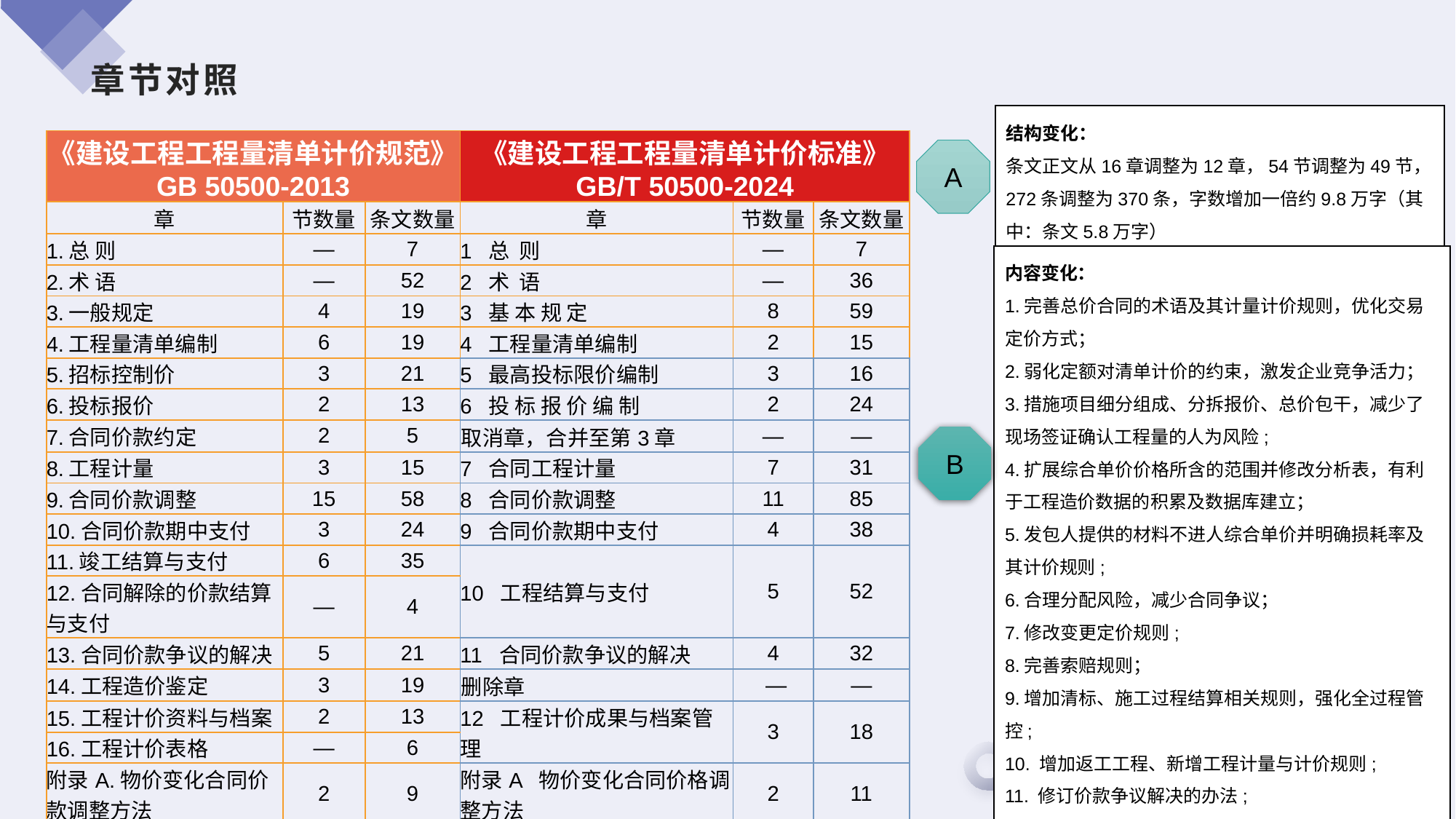

# 章节对照
结构变化：
条文正文从16章调整为12章，54节调整为49节，272条调整为370条，字数增加一倍约9.8万字（其中：条文5.8万字）
| 《建设工程工程量清单计价规范》 GB 50500-2013 |  |  | 《建设工程工程量清单计价标准》 GB/T 50500-2024 |  |  |
| --- | --- | --- | --- | --- | --- |
| 章 | 节数量 | 条文数量 | 章 | 节数量 | 条文数量 |
| 1.总 则 | — | 7 | 1 总 则 | — | 7 |
| 2.术 语 | — | 52 | 2 术 语 | — | 36 |
| 3.一般规定 | 4 | 19 | 3 基 本 规 定 | 8 | 59 |
| 4.工程量清单编制 | 6 | 19 | 4 工程量清单编制 | 2 | 15 |
| 5.招标控制价 | 3 | 21 | 5 最高投标限价编制 | 3 | 16 |
| 6.投标报价 | 2 | 13 | 6 投 标 报 价 编 制 | 2 | 24 |
| 7.合同价款约定 | 2 | 5 | 取消章，合并至第3章 | — | — |
| 8.工程计量 | 3 | 15 | 7 合同工程计量 | 7 | 31 |
| 9.合同价款调整 | 15 | 58 | 8 合同价款调整 | 11 | 85 |
| 10.合同价款期中支付 | 3 | 24 | 9 合同价款期中支付 | 4 | 38 |
| 11.竣工结算与支付 | 6 | 35 | 10 工程结算与支付 | 5 | 52 |
| 12.合同解除的价款结算与支付 | — | 4 |  |  |  |
| 13.合同价款争议的解决 | 5 | 21 | 11 合同价款争议的解决 | 4 | 32 |
| 14.工程造价鉴定 | 3 | 19 | 删除章 | — | — |
| 15.工程计价资料与档案 | 2 | 13 | 12 工程计价成果与档案管理 | 3 | 18 |
| 16.工程计价表格 | — | 6 |  |  |  |
| 附录A.物价变化合同价款调整方法 | 2 | 9 | 附录A 物价变化合同价格调整方法 | 2 | 11 |
| 附录B-附录L.报表 | 40 | — | 附录B～附录G.报表 | 32 | 44 |
A

内容变化：
1.完善总价合同的术语及其计量计价规则，优化交易定价方式；
2.弱化定额对清单计价的约束，激发企业竞争活力；
3.措施项目细分组成、分拆报价、总价包干，减少了现场签证确认工程量的人为风险;
4.扩展综合单价价格所含的范围并修改分析表，有利于工程造价数据的积累及数据库建立；
5.发包人提供的材料不进人综合单价并明确损耗率及其计价规则;
6.合理分配风险，减少合同争议；
7.修改变更定价规则;
8.完善索赔规则；
9.增加清标、施工过程结算相关规则，强化全过程管控;
10. 增加返工工程、新增工程计量与计价规则;
11. 修订价款争议解决的办法;
.....
B